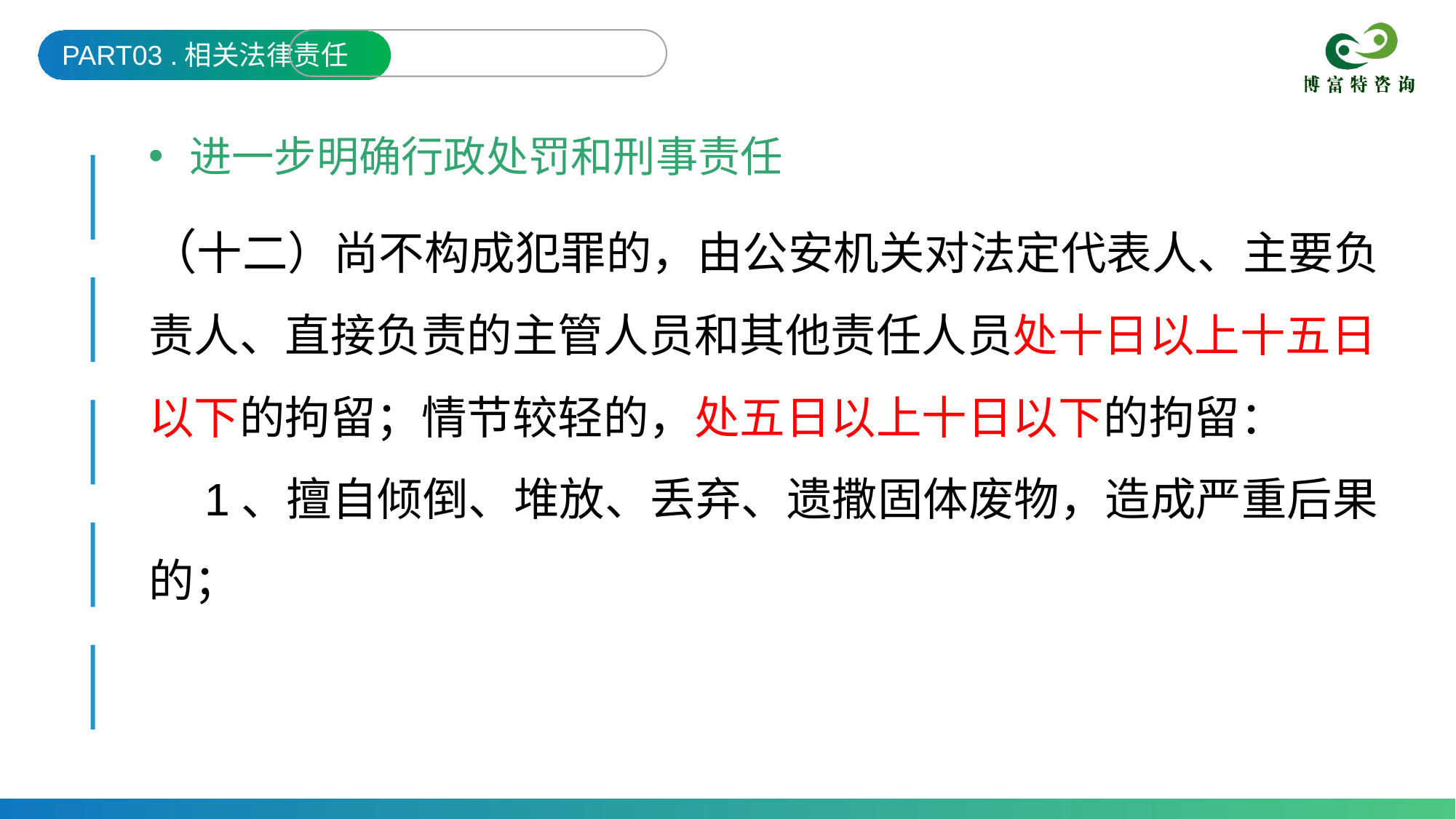

PART03 .相关法律责任
进一步明确行政处罚和刑事责任

（十二）尚不构成犯罪的，由公安机关对法定代表人、主要负责人、直接负责的主管人员和其他责任人员处十日以上十五日以下的拘留；情节较轻的，处五日以上十日以下的拘留：
　1、擅自倾倒、堆放、丢弃、遗撒固体废物，造成严重后果的；